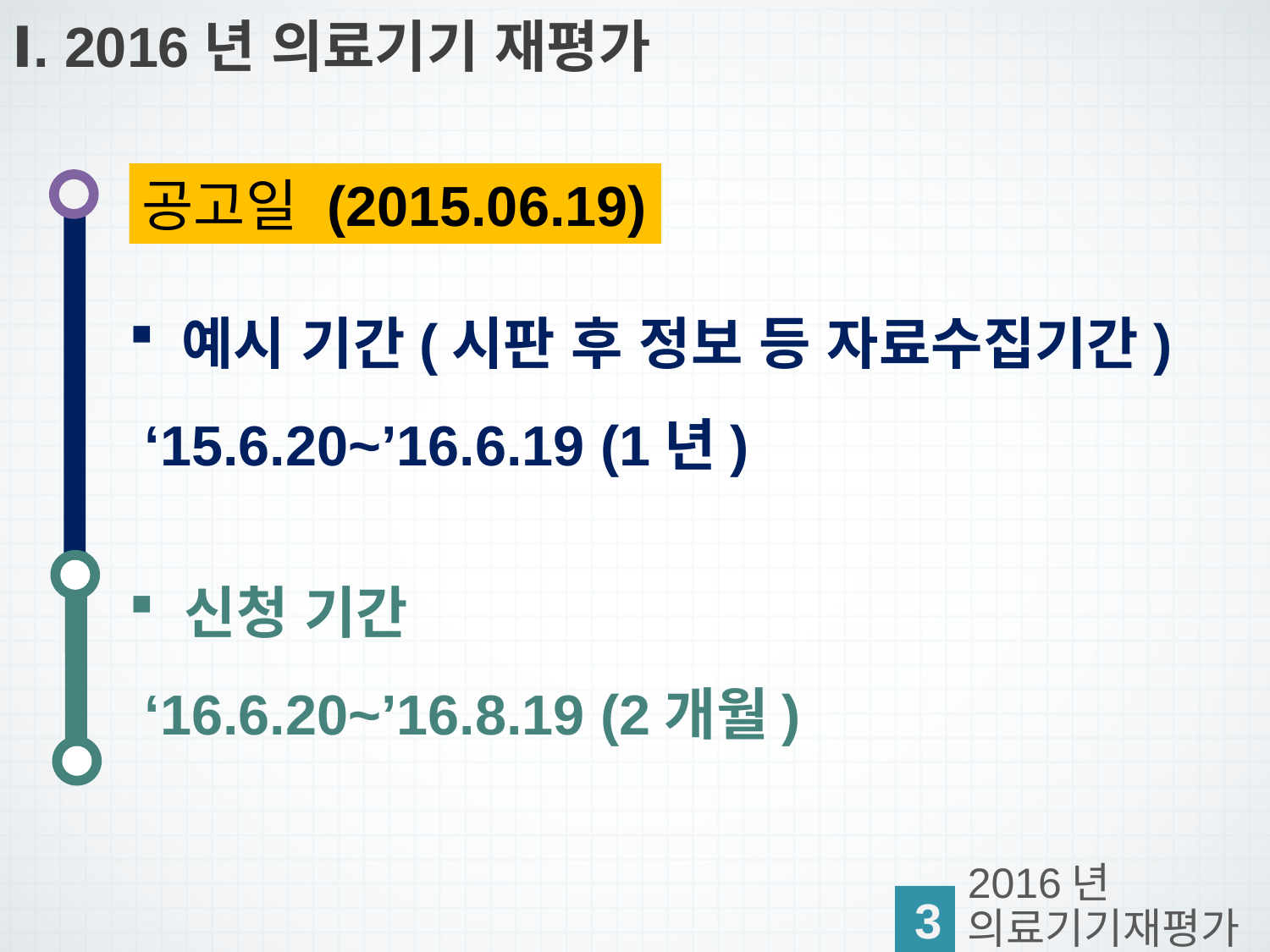

Ⅰ. 2016년 의료기기 재평가
공고일 (2015.06.19)

 예시 기간(시판 후 정보 등 자료수집기간)
 ‘15.6.20~’16.6.19 (1년)

 신청 기간
 ‘16.6.20~’16.8.19 (2개월)

2016년
의료기기재평가
3